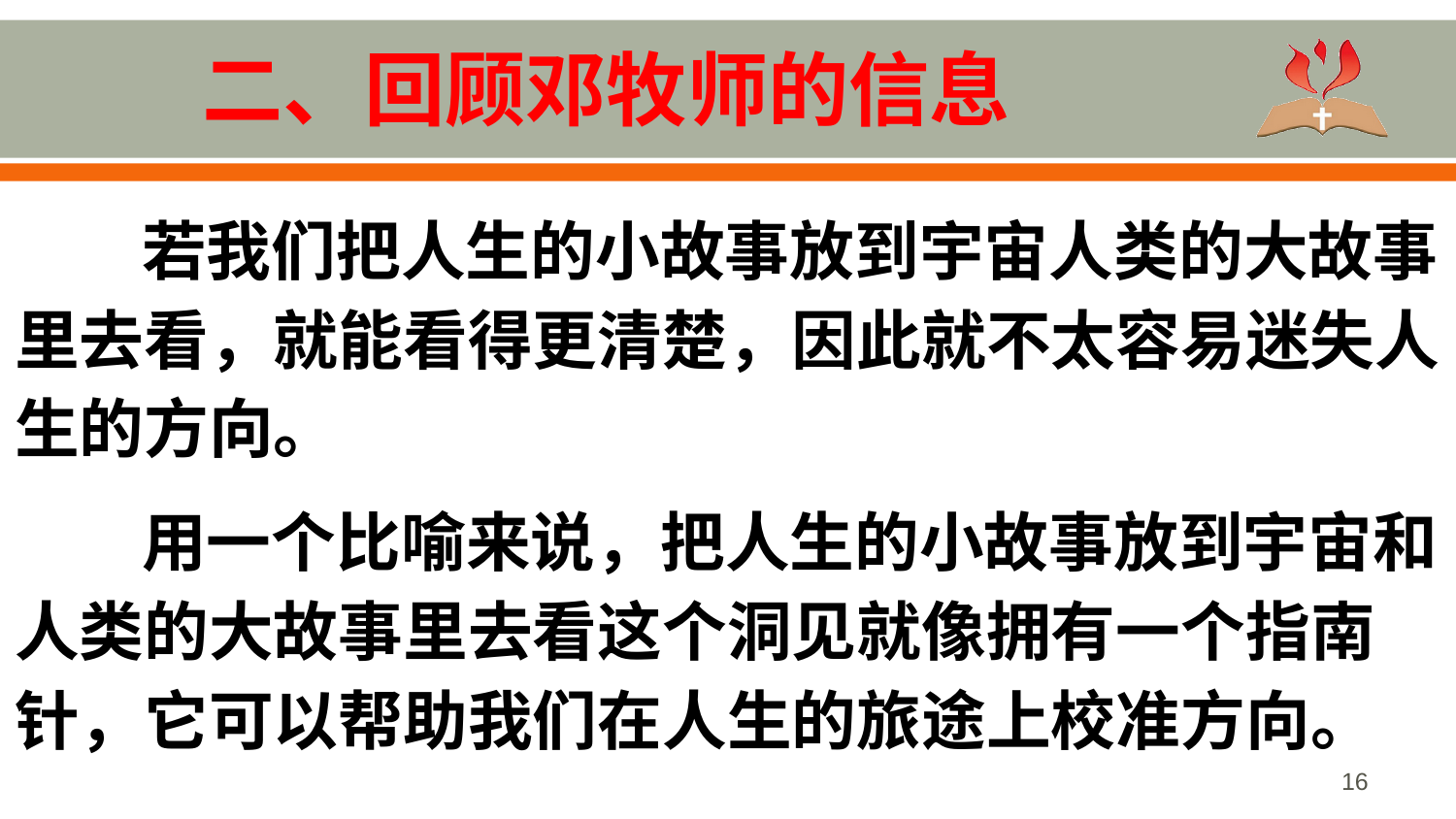

# 二、回顾邓牧师的信息
若我们把人生的小故事放到宇宙人类的大故事里去看，就能看得更清楚，因此就不太容易迷失人生的方向。
用一个比喻来说，把人生的小故事放到宇宙和人类的大故事里去看这个洞见就像拥有一个指南针，它可以帮助我们在人生的旅途上校准方向。

16